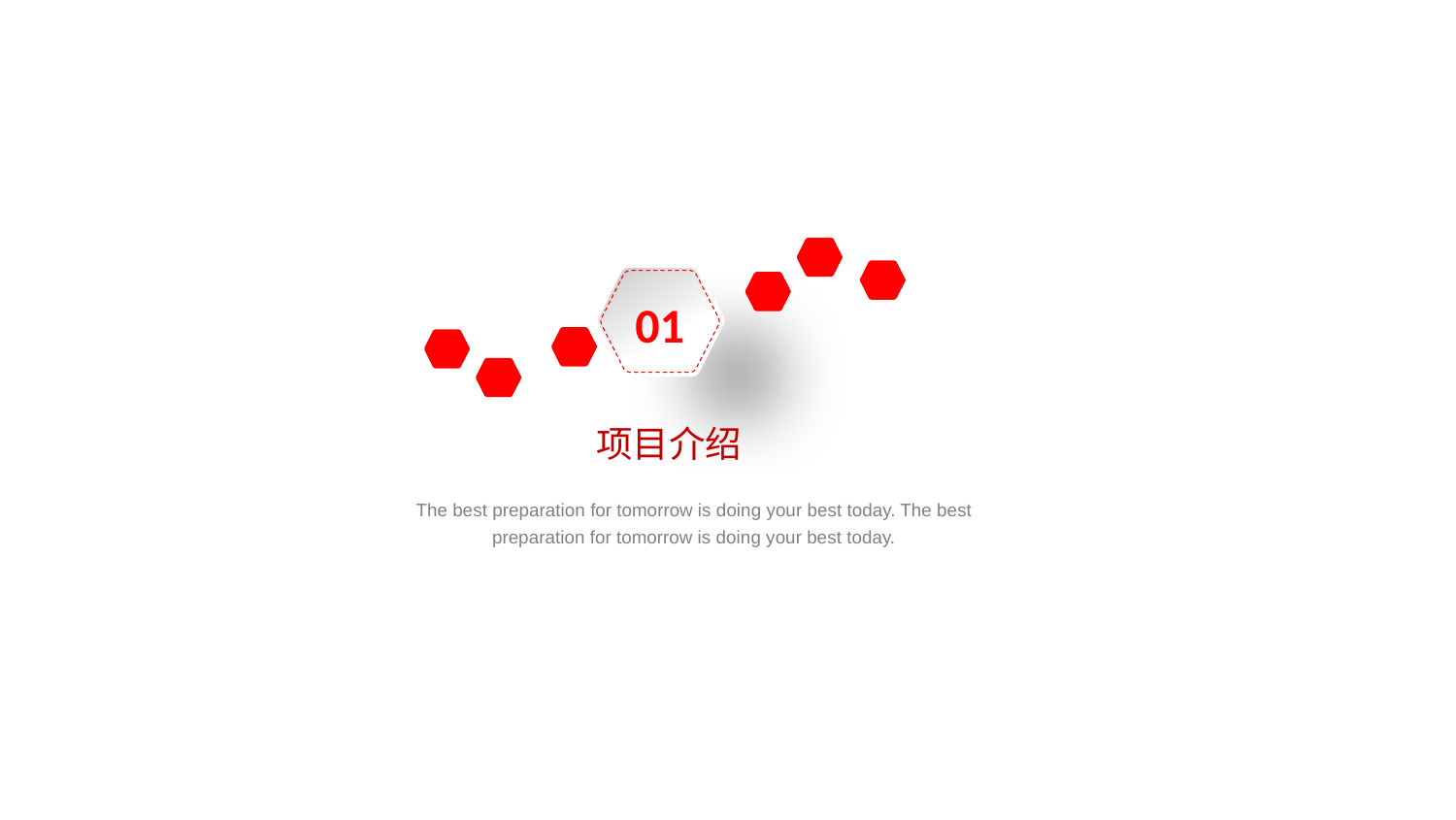

01

项目介绍
The best preparation for tomorrow is doing your best today. The best preparation for tomorrow is doing your best today.